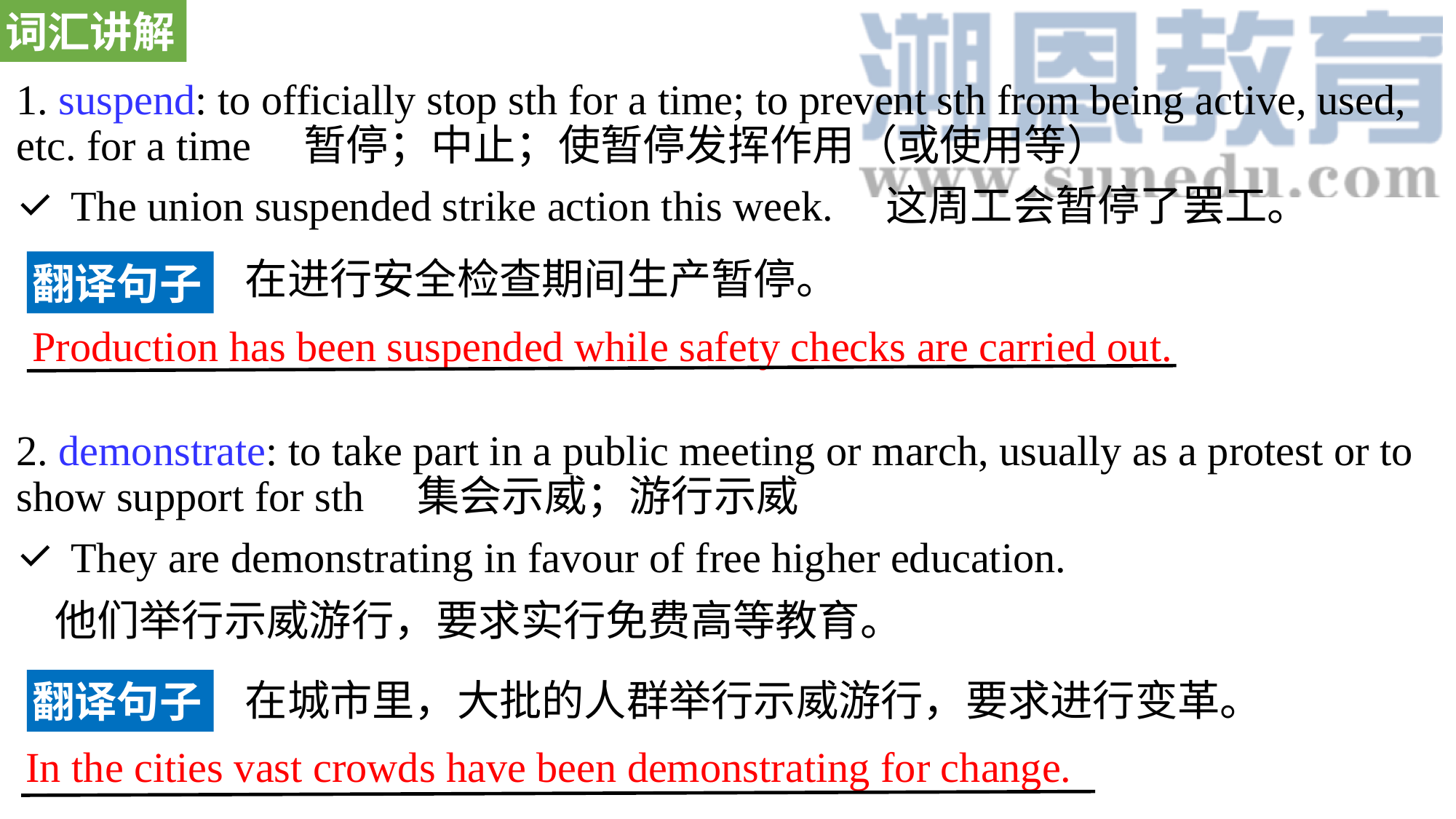

词汇讲解
1. suspend: to officially stop sth for a time; to prevent sth from being active, used, etc. for a time    暂停；中止；使暂停发挥作用（或使用等）
The union suspended strike action this week.    这周工会暂停了罢工。

2. demonstrate: to take part in a public meeting or march, usually as a protest or to show support for sth    集会示威；游行示威
They are demonstrating in favour of free higher education.
   他们举行示威游行，要求实行免费高等教育。
翻译句子
在进行安全检查期间生产暂停。
Production has been suspended while safety checks are carried out.

翻译句子
在城市里，大批的人群举行示威游行，要求进行变革。
In the cities vast crowds have been demonstrating for change.